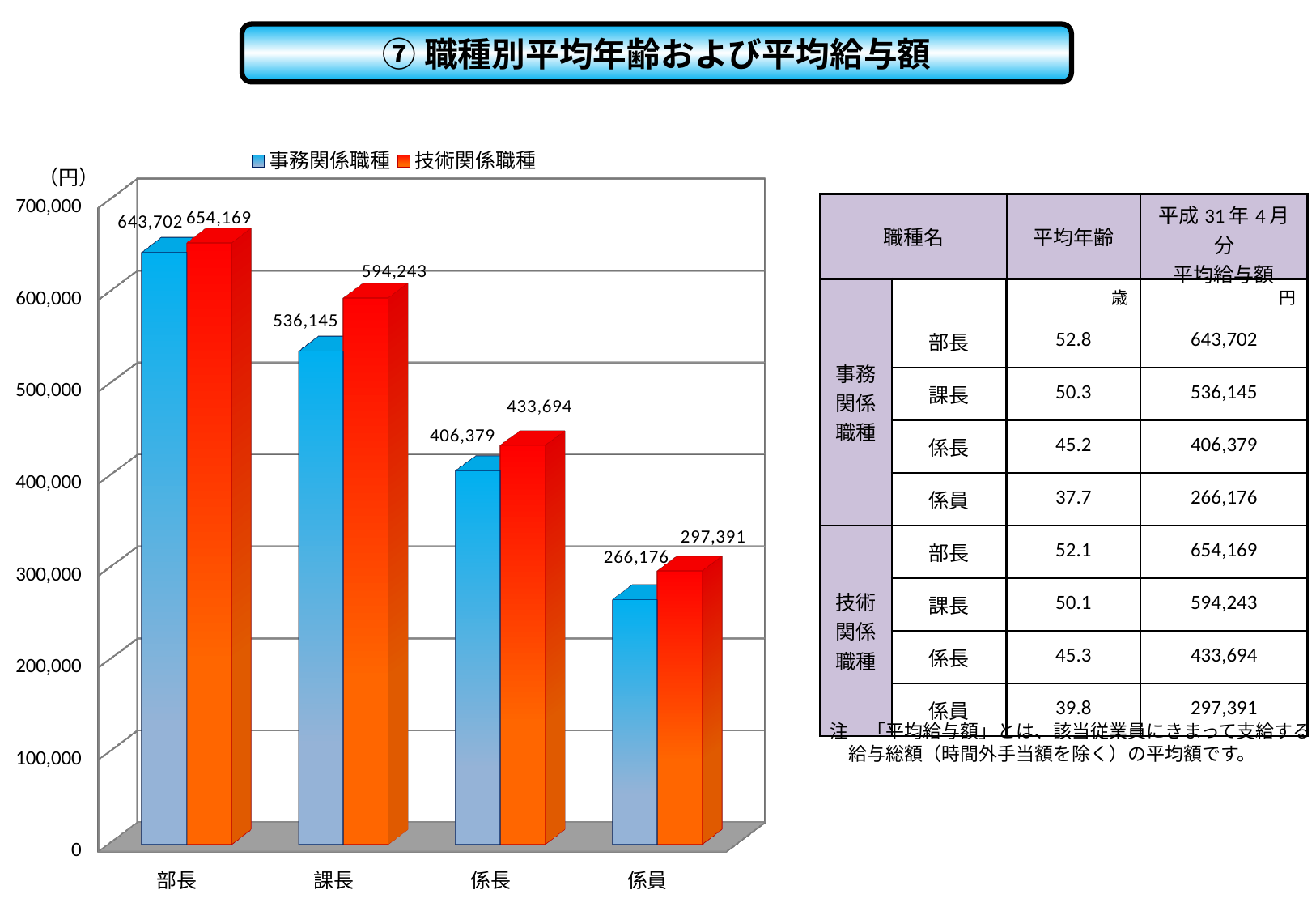

⑦職種別平均年齢および平均給与額

[unsupported chart]

（円）
| 職種名 |  | 平均年齢 | 平成31年4月分 平均給与額 |
| --- | --- | --- | --- |
| 事務関係職種 |  | 歳 | 円 |
|  | 部長 | 52.8 | 643,702 |
|  | 課長 | 50.3 | 536,145 |
|  | 係長 | 45.2 | 406,379 |
|  | 係員 | 37.7 | 266,176 |
| 技術関係職種 | 部長 | 52.1 | 654,169 |
|  | 課長 | 50.1 | 594,243 |
|  | 係長 | 45.3 | 433,694 |
|  | 係員 | 39.8 | 297,391 |
注　「平均給与額」とは、該当従業員にきまって支給する
　給与総額（時間外手当額を除く）の平均額です。